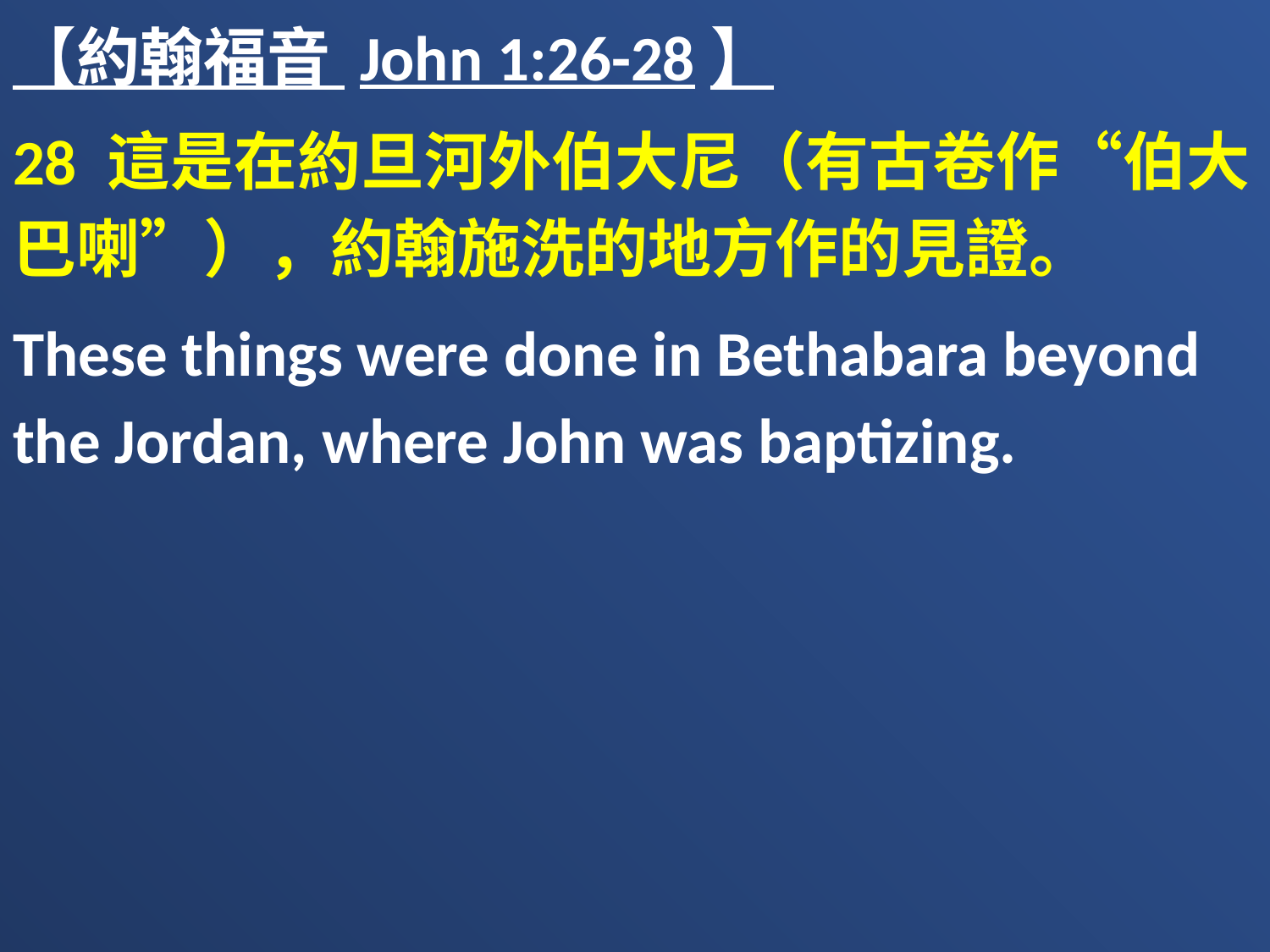

【約翰福音 John 1:26-28】
28 這是在約旦河外伯大尼（有古卷作“伯大巴喇”），約翰施洗的地方作的見證。
These things were done in Bethabara beyond the Jordan, where John was baptizing.